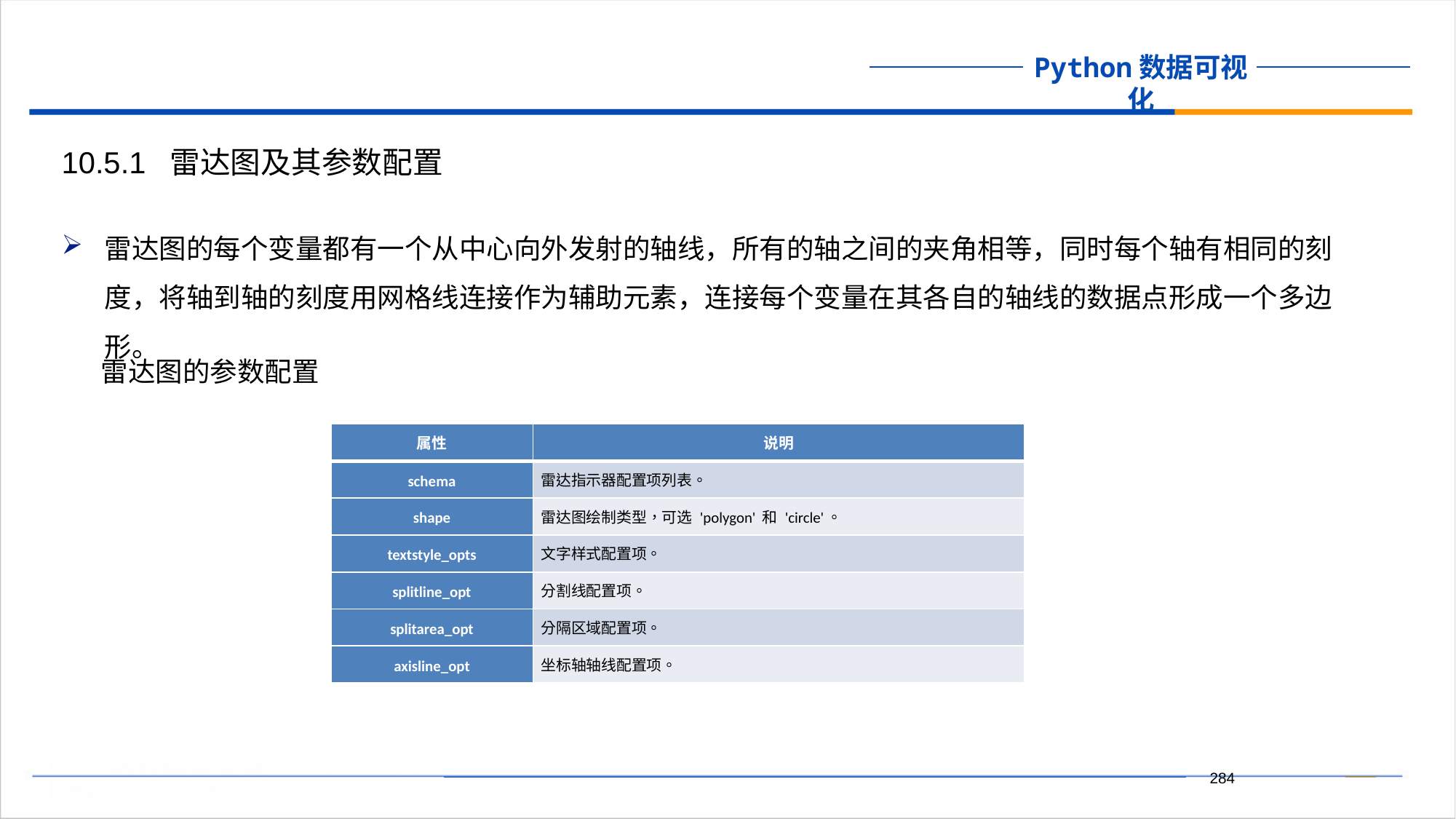

10.5.1  雷达图及其参数配置
雷达图的每个变量都有一个从中心向外发射的轴线，所有的轴之间的夹角相等，同时每个轴有相同的刻度，将轴到轴的刻度用网格线连接作为辅助元素，连接每个变量在其各自的轴线的数据点形成一个多边形。
雷达图的参数配置
| 属性 | 说明 |
| --- | --- |
| schema | 雷达指示器配置项列表。 |
| shape | 雷达图绘制类型，可选 'polygon' 和 'circle'。 |
| textstyle\_opts | 文字样式配置项。 |
| splitline\_opt | 分割线配置项。 |
| splitarea\_opt | 分隔区域配置项。 |
| axisline\_opt | 坐标轴轴线配置项。 |